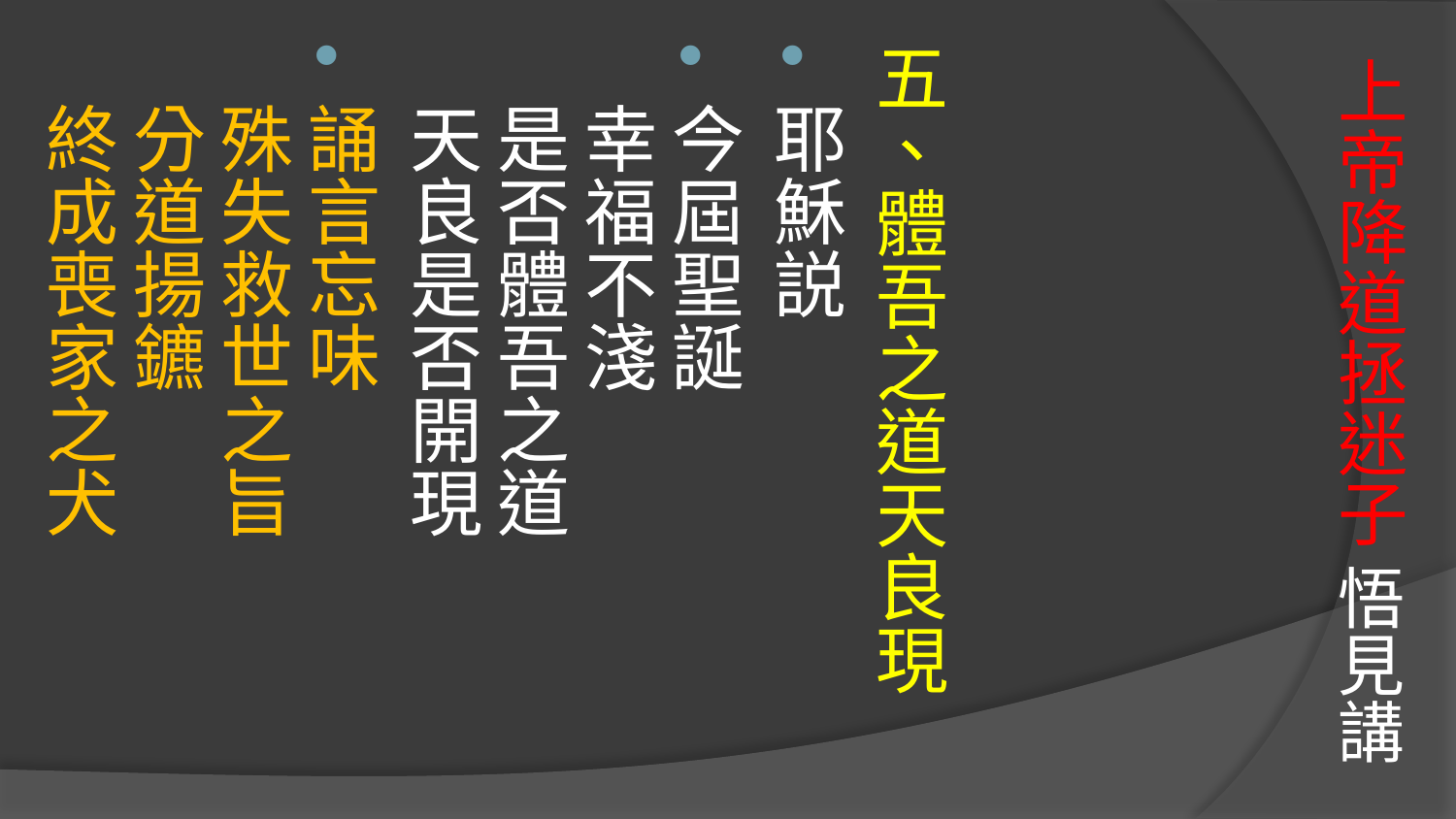

五、體吾之道天良現
耶穌説
今屆聖誕　                  幸福不淺
是否體吾之道                天良是否開現
誦言忘味                      殊失救世之旨
分道揚鑣                         終成喪家之犬
# 上帝降道拯迷子 悟見講